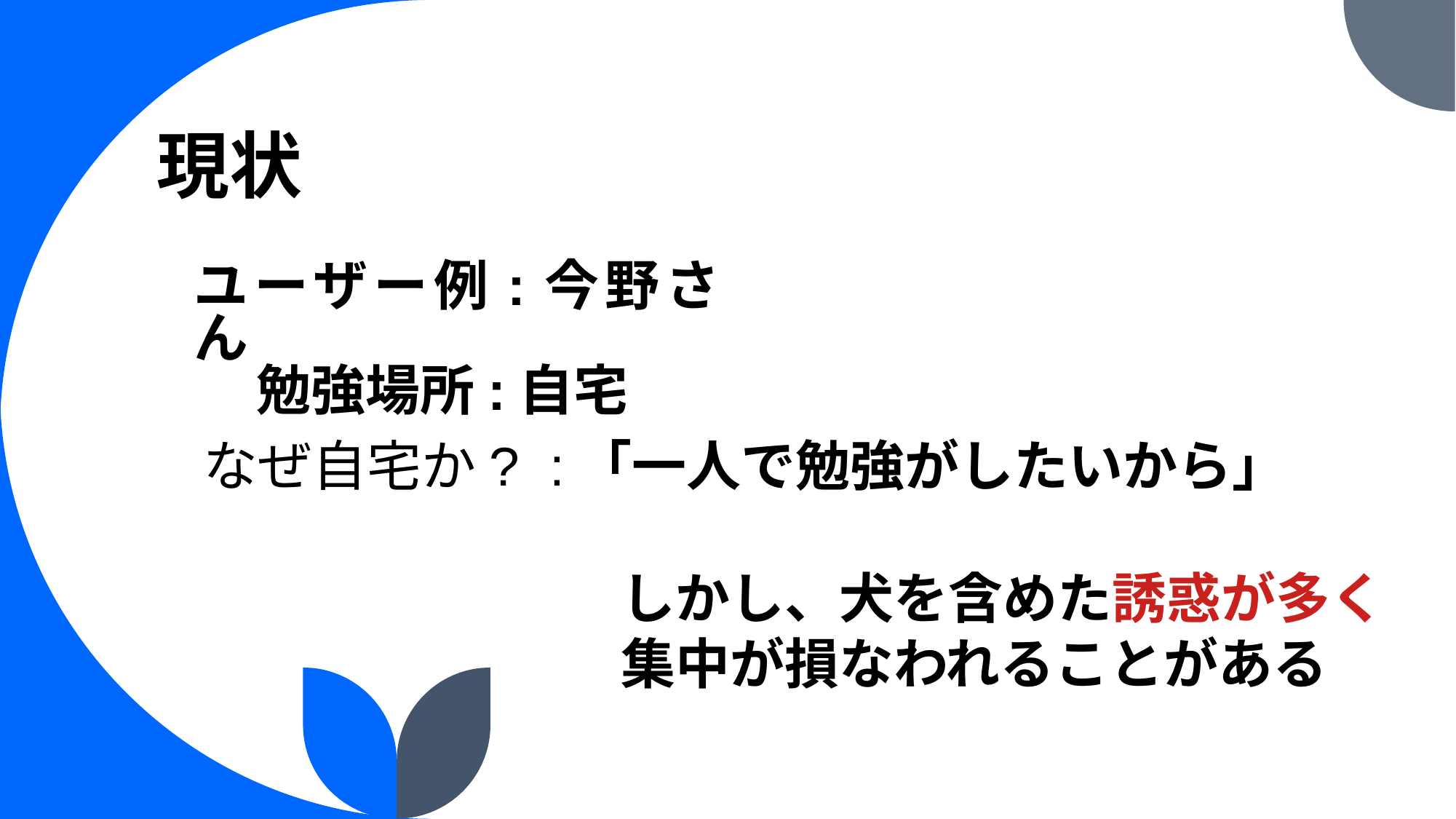

現状
ユーザー例:今野さん
    勉強場所:自宅
なぜ自宅か?  :「一人で勉強がしたいから」
しかし、犬を含めた誘惑が多く
集中が損なわれることがある